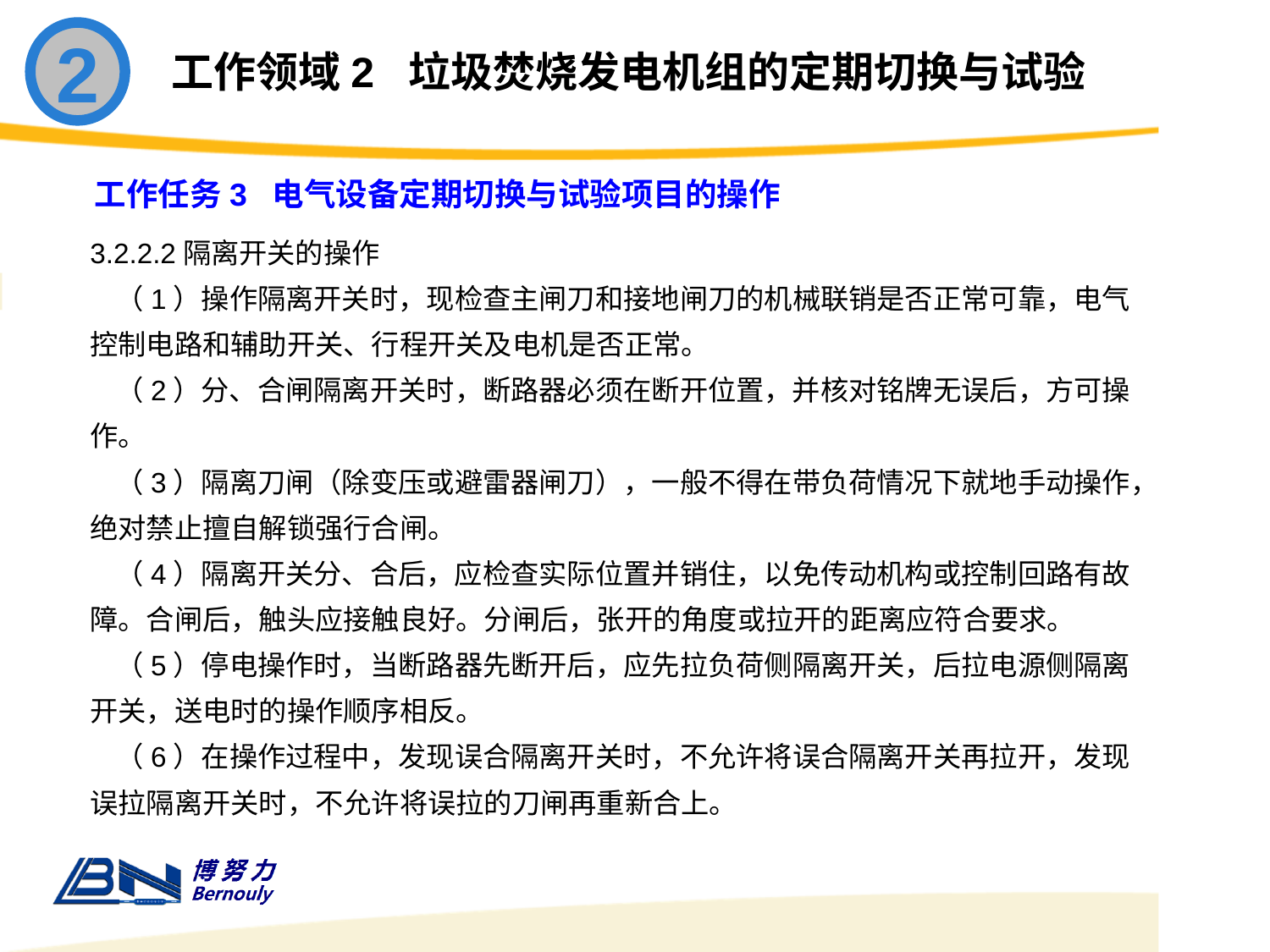

2
工作领域2  垃圾焚烧发电机组的定期切换与试验
工作任务3  电气设备定期切换与试验项目的操作
3.2.2.2隔离开关的操作
   （1）操作隔离开关时，现检查主闸刀和接地闸刀的机械联销是否正常可靠，电气控制电路和辅助开关、行程开关及电机是否正常。
   （2）分、合闸隔离开关时，断路器必须在断开位置，并核对铭牌无误后，方可操作。
   （3）隔离刀闸（除变压或避雷器闸刀），一般不得在带负荷情况下就地手动操作，绝对禁止擅自解锁强行合闸。
   （4）隔离开关分、合后，应检查实际位置并销住，以免传动机构或控制回路有故障。合闸后，触头应接触良好。分闸后，张开的角度或拉开的距离应符合要求。
   （5）停电操作时，当断路器先断开后，应先拉负荷侧隔离开关，后拉电源侧隔离开关，送电时的操作顺序相反。
   （6）在操作过程中，发现误合隔离开关时，不允许将误合隔离开关再拉开，发现误拉隔离开关时，不允许将误拉的刀闸再重新合上。